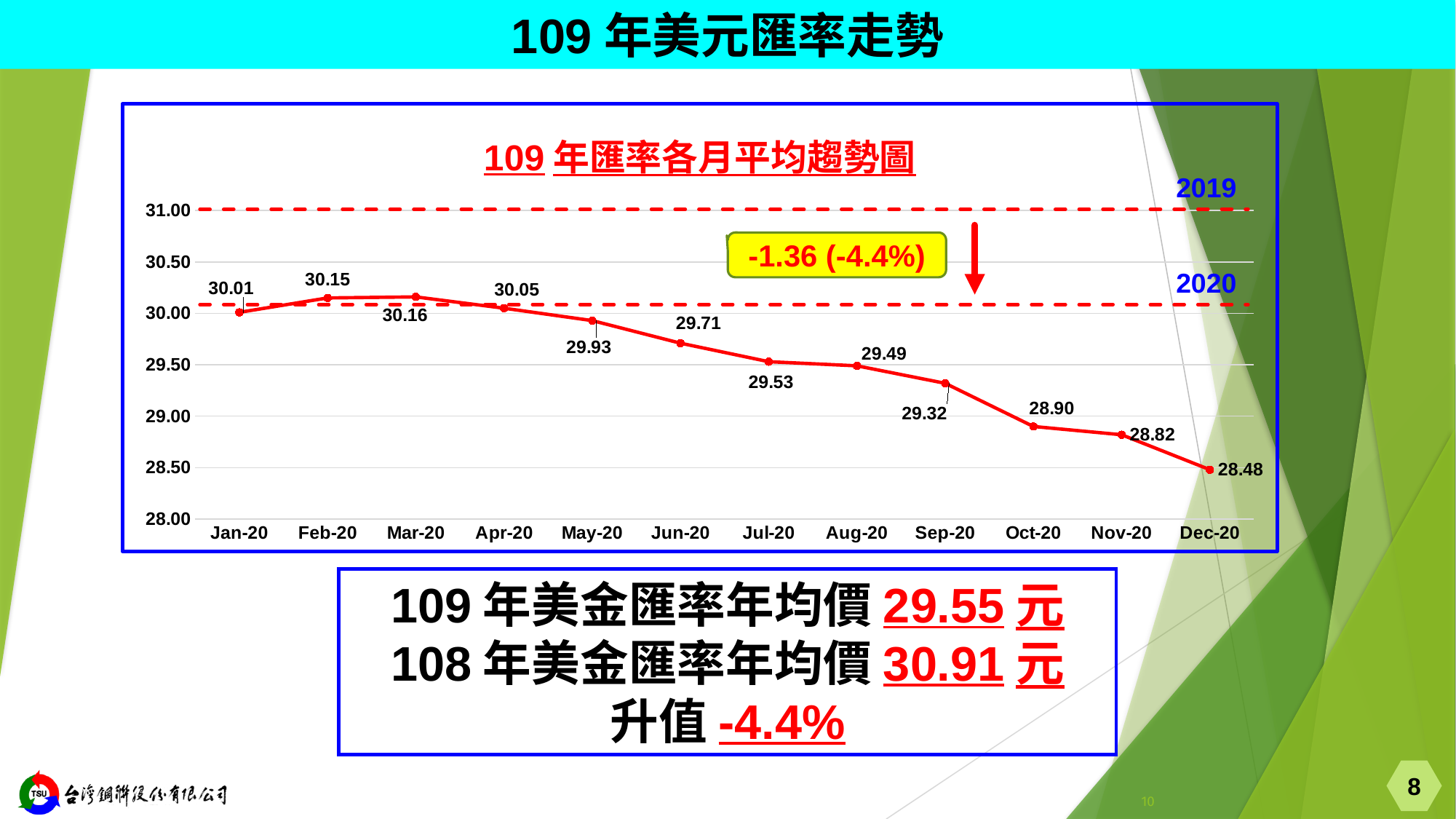

109年美元匯率走勢

### Chart: 109年匯率各月平均趨勢圖

| Category | 匯率 |
|---|---|
| 43832 | 30.01 |
| 43862 | 30.15 |
| 43891 | 30.16 |
| 43924 | 30.05 |
| 43952 | 29.93 |
| 43983 | 29.71 |
| 44013 | 29.53 |
| 44044 | 29.49 |
| 44075 | 29.32 |
| 44105 | 28.9 |
| 44136 | 28.82 |
| 44166 | 28.48 |
2019
-1.36 (-4.4%)
2020
109年美金匯率年均價29.55元
108年美金匯率年均價30.91元
升值-4.4%

8
10